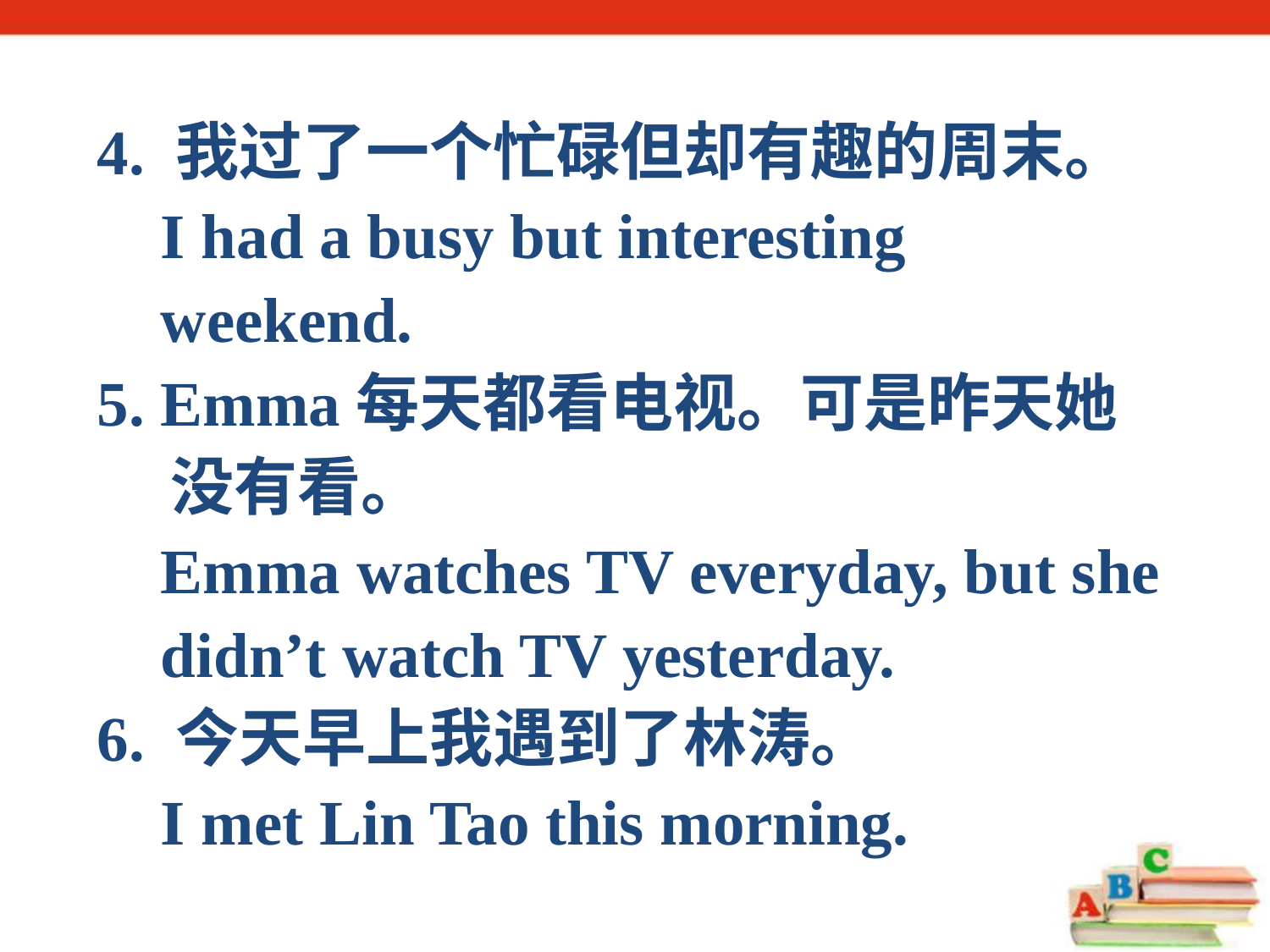

4. 我过了一个忙碌但却有趣的周末。
    I had a busy but interesting
    weekend.
5. Emma每天都看电视。可是昨天她
    没有看。
    Emma watches TV everyday, but she
    didn’t watch TV yesterday.
6. 今天早上我遇到了林涛。
    I met Lin Tao this morning.